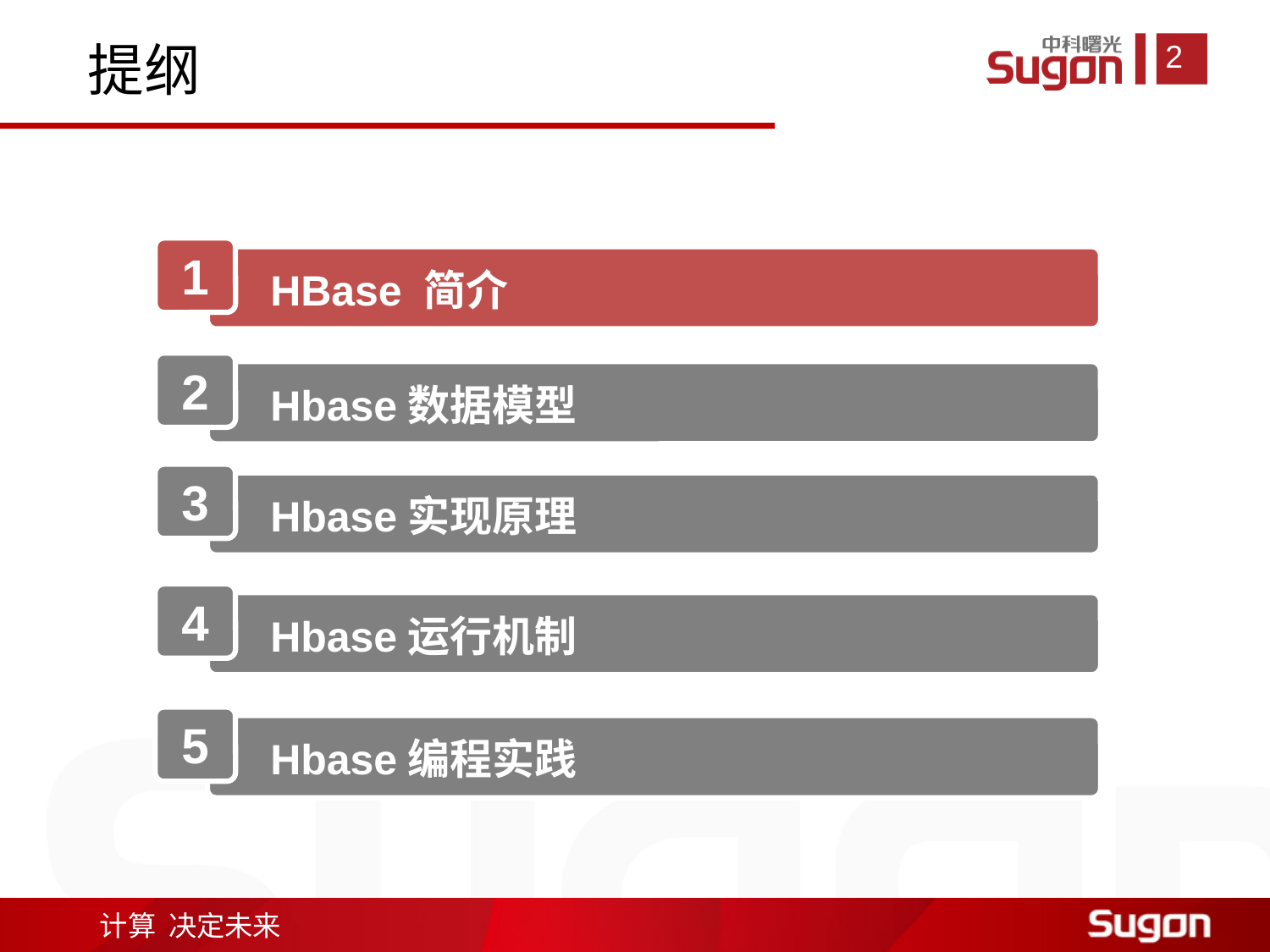

提纲
1

HBase 简介
2

Hbase数据模型
3

Hbase实现原理
4

Hbase运行机制
5

Hbase编程实践